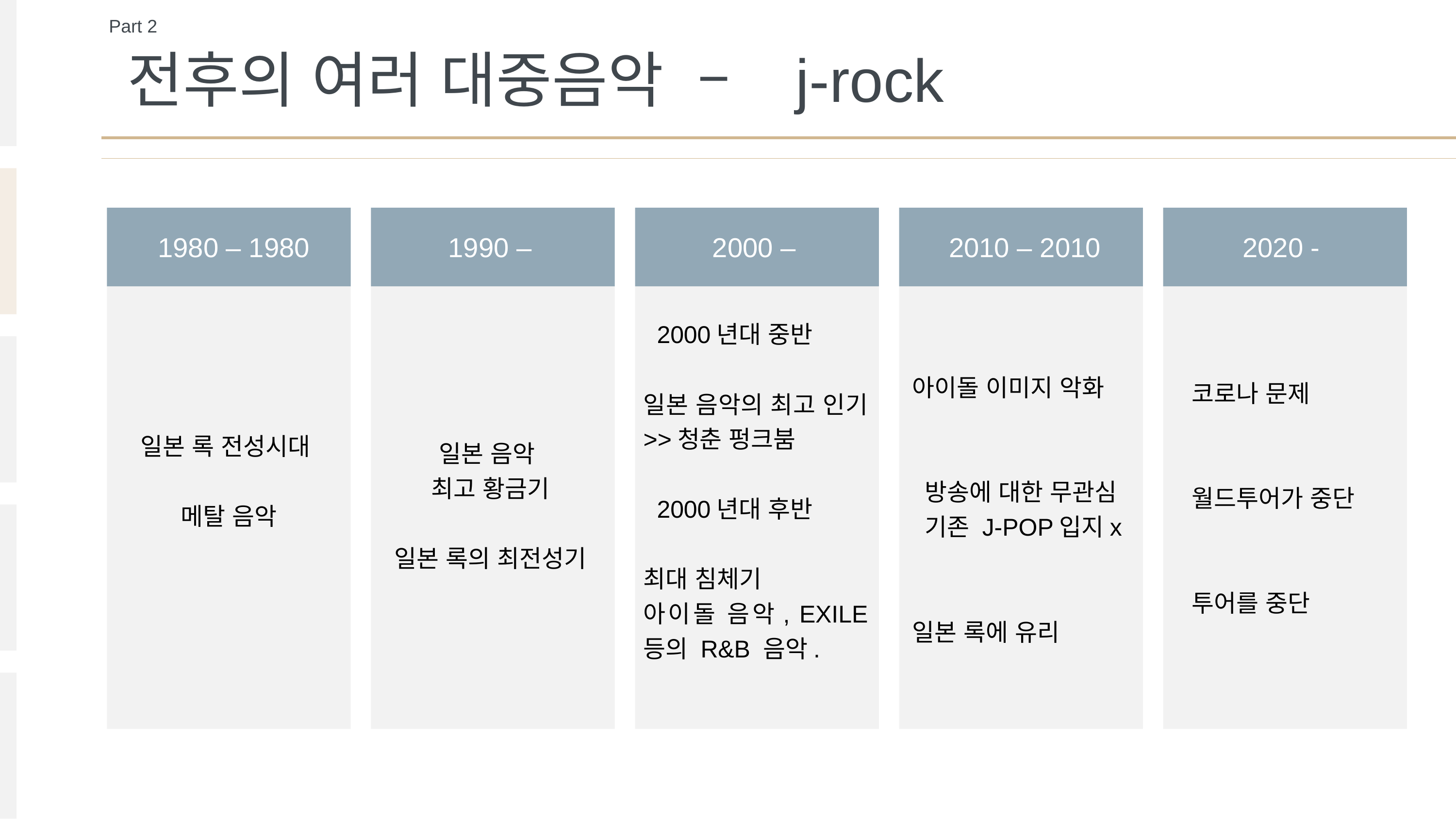

Part 2
전후의 여러 대중음악  –   j-rock

1980 – 1980
1990 –
2000 –
2010 – 2010
2020 -
  2000년대 중반

일본 음악의 최고 인기
>>청춘 펑크붐

  2000년대 후반

최대 침체기
아이돌 음악, EXILE 등의 R&B 음악.
아이돌 이미지 악화

 방송에 대한 무관심
 기존 J-POP입지x

일본 록에 유리
코로나 문제

월드투어가 중단

투어를 중단
일본 록 전성시대

메탈 음악

일본 음악
최고 황금기

일본 록의 최전성기